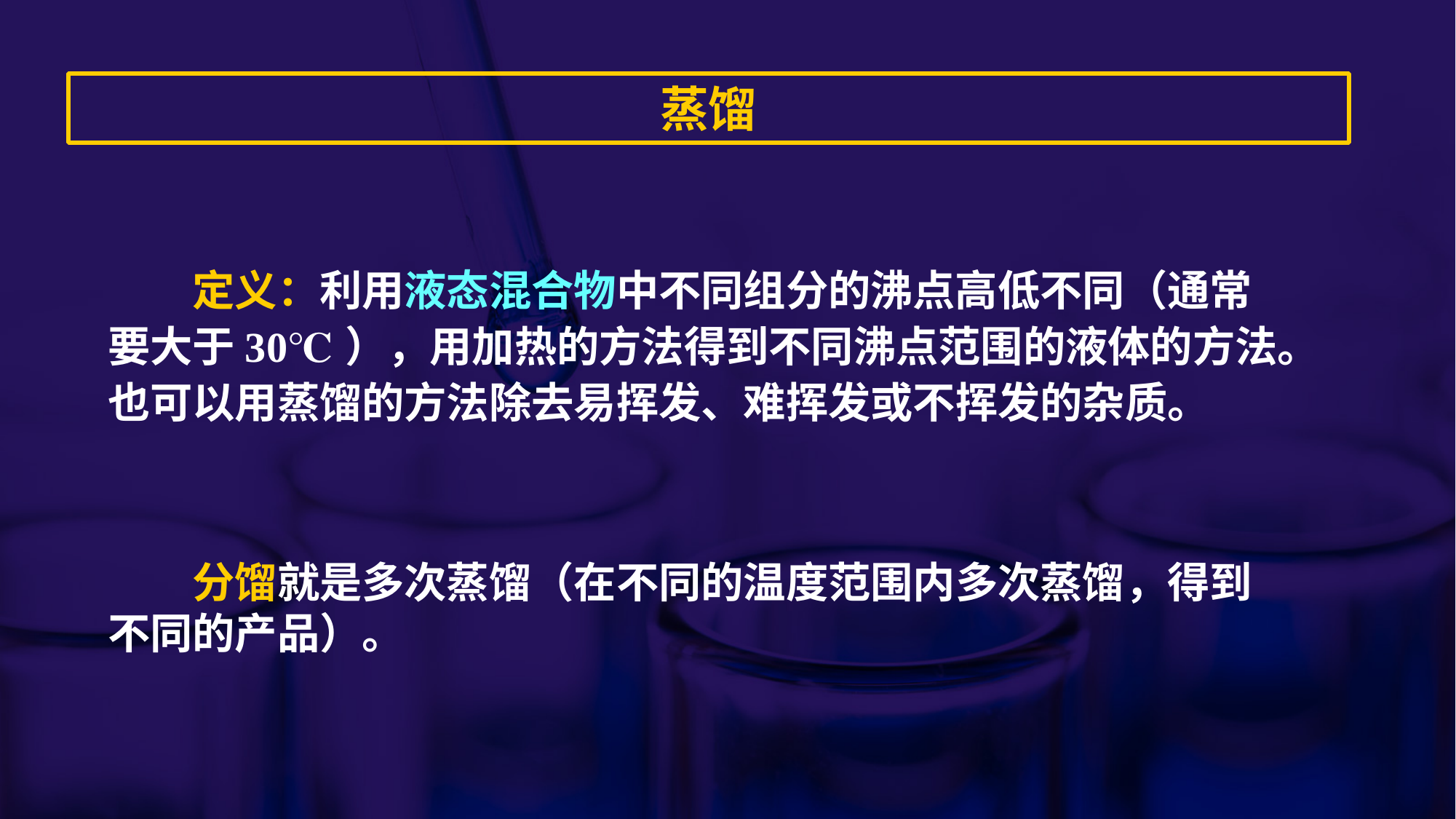

蒸馏
　　定义：利用液态混合物中不同组分的沸点高低不同（通常要大于30℃），用加热的方法得到不同沸点范围的液体的方法。也可以用蒸馏的方法除去易挥发、难挥发或不挥发的杂质。
　　分馏就是多次蒸馏（在不同的温度范围内多次蒸馏，得到不同的产品）。